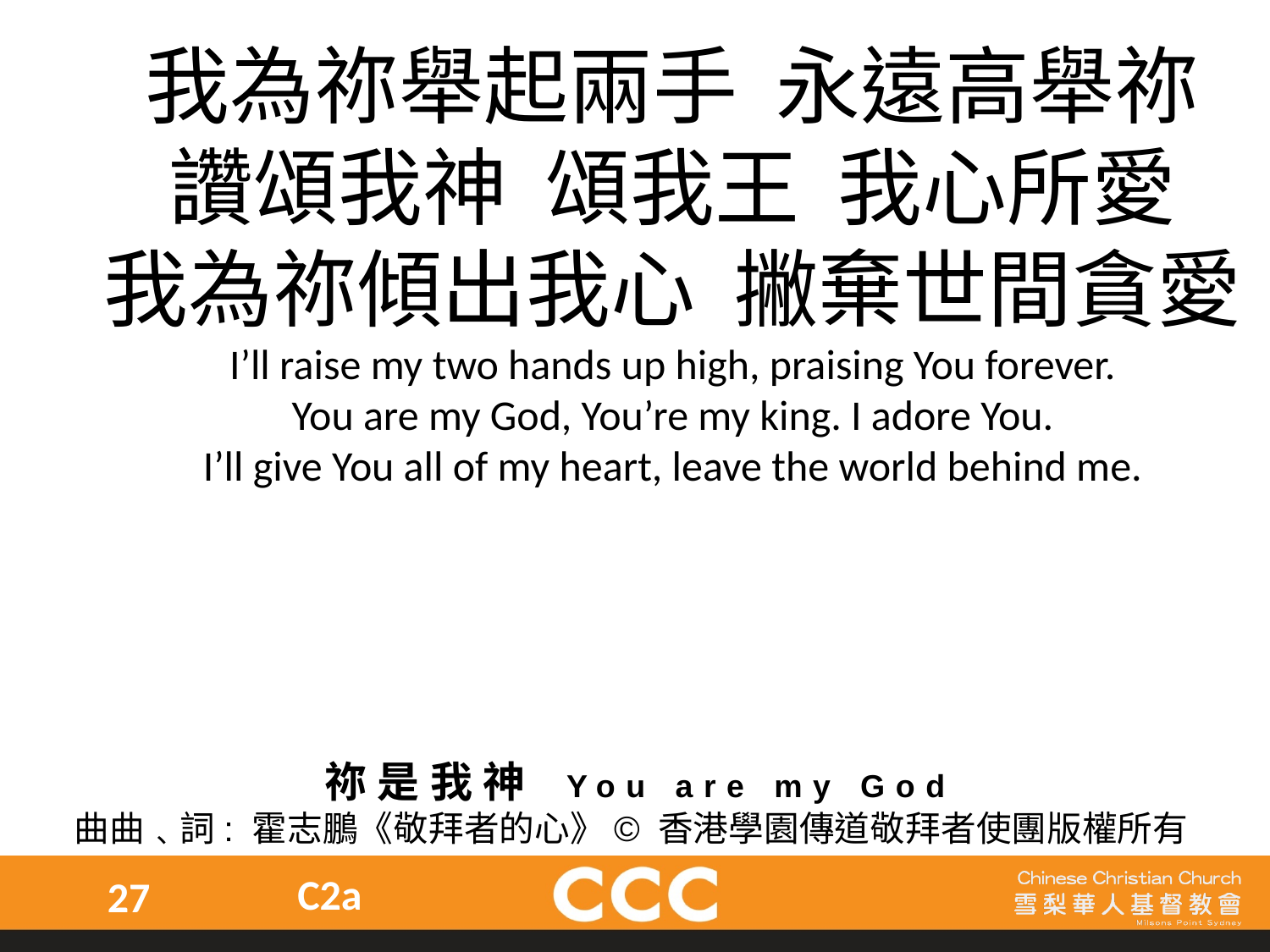

我為祢舉起兩手  永遠高舉祢
讚頌我神  頌我王  我心所愛
我為祢傾出我心  撇棄世間貪愛
I’ll raise my two hands up high, praising You forever.
You are my God, You’re my king. I adore You.
I’ll give You all of my heart, leave the world behind me.
祢是我神 You are my God
曲曲﹑詞: 霍志鵬《敬拜者的心》© 香港學園傳道敬拜者使團版權所有
C2a
27